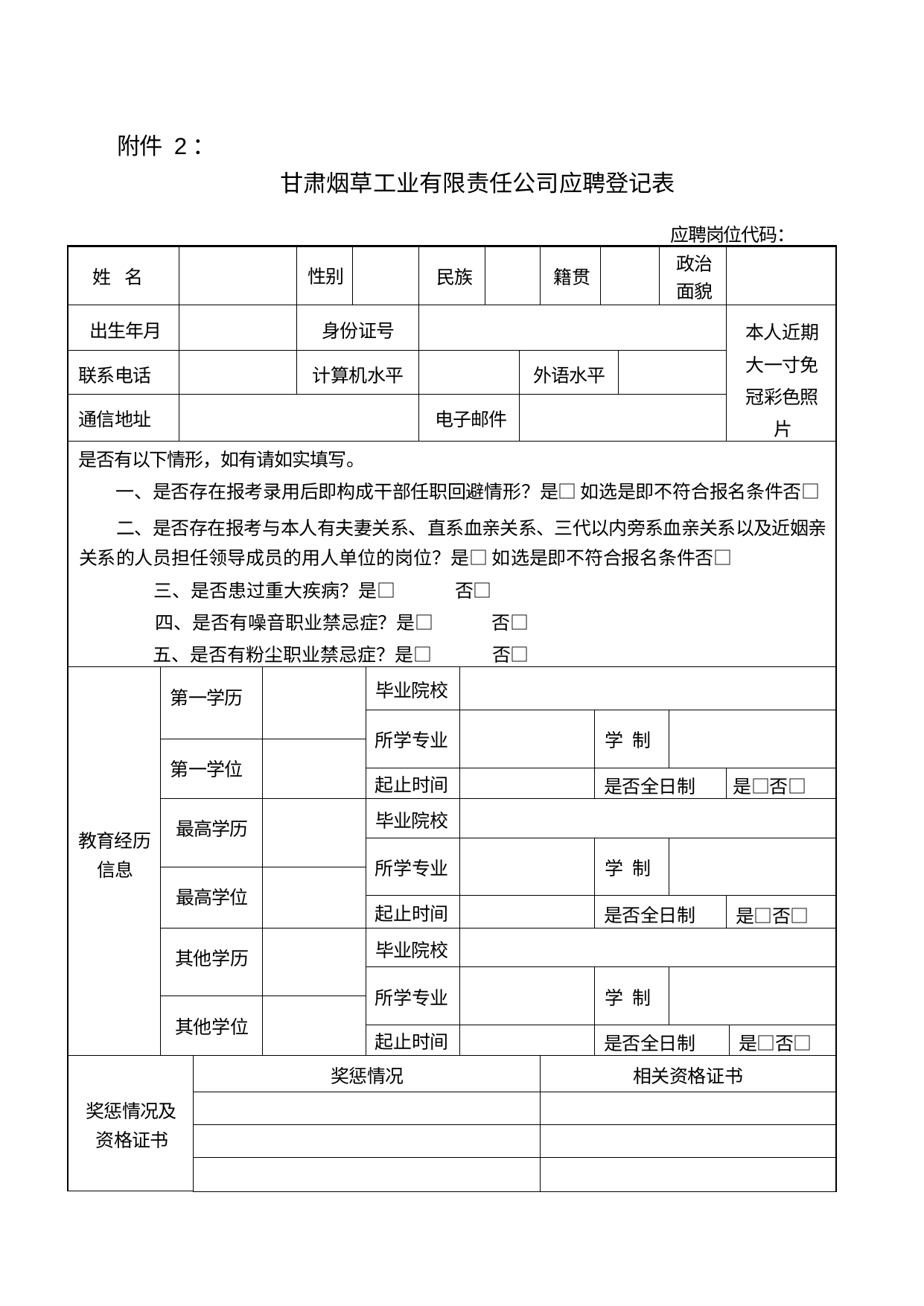

附件 2：
甘肃烟草工业有限责任公司应聘登记表

应聘岗位代码：
| 姓 名 |  |  |  |  | 性别 |  |  | 民族 |  |  |  | 籍贯 |  |  |  | 政治 面貌 |  |  |  |
| --- | --- | --- | --- | --- | --- | --- | --- | --- | --- | --- | --- | --- | --- | --- | --- | --- | --- | --- | --- |
| 出生年月 |  |  |  |  | 身份证号 |  |  |  |  |  |  |  |  |  |  |  |  | 本人近期 大一寸免 冠彩色照 片 |  |
| 联系电话 |  |  |  |  | 计算机水平 |  |  |  |  |  | 外语水平 |  |  |  |  |  |  |  |  |
| 通信地址 |  |  |  |  |  |  |  | 电子邮件 |  |  |  |  |  |  |  |  |  |  |  |
| 是否有以下情形，如有请如实填写。 一、是否存在报考录用后即构成干部任职回避情形？是□ 如选是即不符合报名条件否□ 二、是否存在报考与本人有夫妻关系、直系血亲关系、三代以内旁系血亲关系以及近姻亲 关系的人员担任领导成员的用人单位的岗位？是□ 如选是即不符合报名条件否□ 三、是否患过重大疾病？是□ 否□ 四、是否有噪音职业禁忌症？是□ 否□ 五、是否有粉尘职业禁忌症？是□ 否□ |  |  |  |  |  |  |  |  |  |  |  |  |  |  |  |  |  |  |  |
| 教育经历 信息 | 第一学历 |  |  |  |  |  | 毕业院校 |  |  |  |  |  |  |  |  |  |  |  |  |
|  |  |  |  |  |  |  | 所学专业 |  |  |  |  |  | 学 制 |  |  |  |  |  |  |
|  | 第一学位 |  |  |  |  |  |  |  |  |  |  |  |  |  |  |  |  |  |  |
|  |  |  |  |  |  |  | 起止时间 |  |  |  |  |  | 是否全日制 |  |  |  |  | 是□否□ |  |
|  | 最高学历 |  |  |  |  |  | 毕业院校 |  |  |  |  |  |  |  |  |  |  |  |  |
|  |  |  |  |  |  |  | 所学专业 |  |  |  |  |  | 学 制 |  |  |  |  |  |  |
|  | 最高学位 |  |  |  |  |  |  |  |  |  |  |  |  |  |  |  |  |  |  |
|  |  |  |  |  |  |  | 起止时间 |  |  |  |  |  | 是否全日制 |  |  |  |  | 是□否□ |  |
|  | 其他学历 |  |  |  |  |  | 毕业院校 |  |  |  |  |  |  |  |  |  |  |  |  |
|  |  |  |  |  |  |  | 所学专业 |  |  |  |  |  | 学 制 |  |  |  |  |  |  |
|  | 其他学位 |  |  |  |  |  |  |  |  |  |  |  |  |  |  |  |  |  |  |
|  |  |  |  |  |  |  | 起止时间 |  |  |  |  |  | 是否全日制 |  |  |  |  |  | 是□否□ |
| 奖惩情况及 资格证书 |  |  | 奖惩情况 |  |  |  |  |  |  |  |  | 相关资格证书 |  |  |  |  |  |  |  |
|  |  |  |  |  |  |  |  |  |  |  |  |  |  |  |  |  |  |  |  |
|  |  |  |  |  |  |  |  |  |  |  |  |  |  |  |  |  |  |  |  |
|  |  |  |  |  |  |  |  |  |  |  |  |  |  |  |  |  |  |  |  |